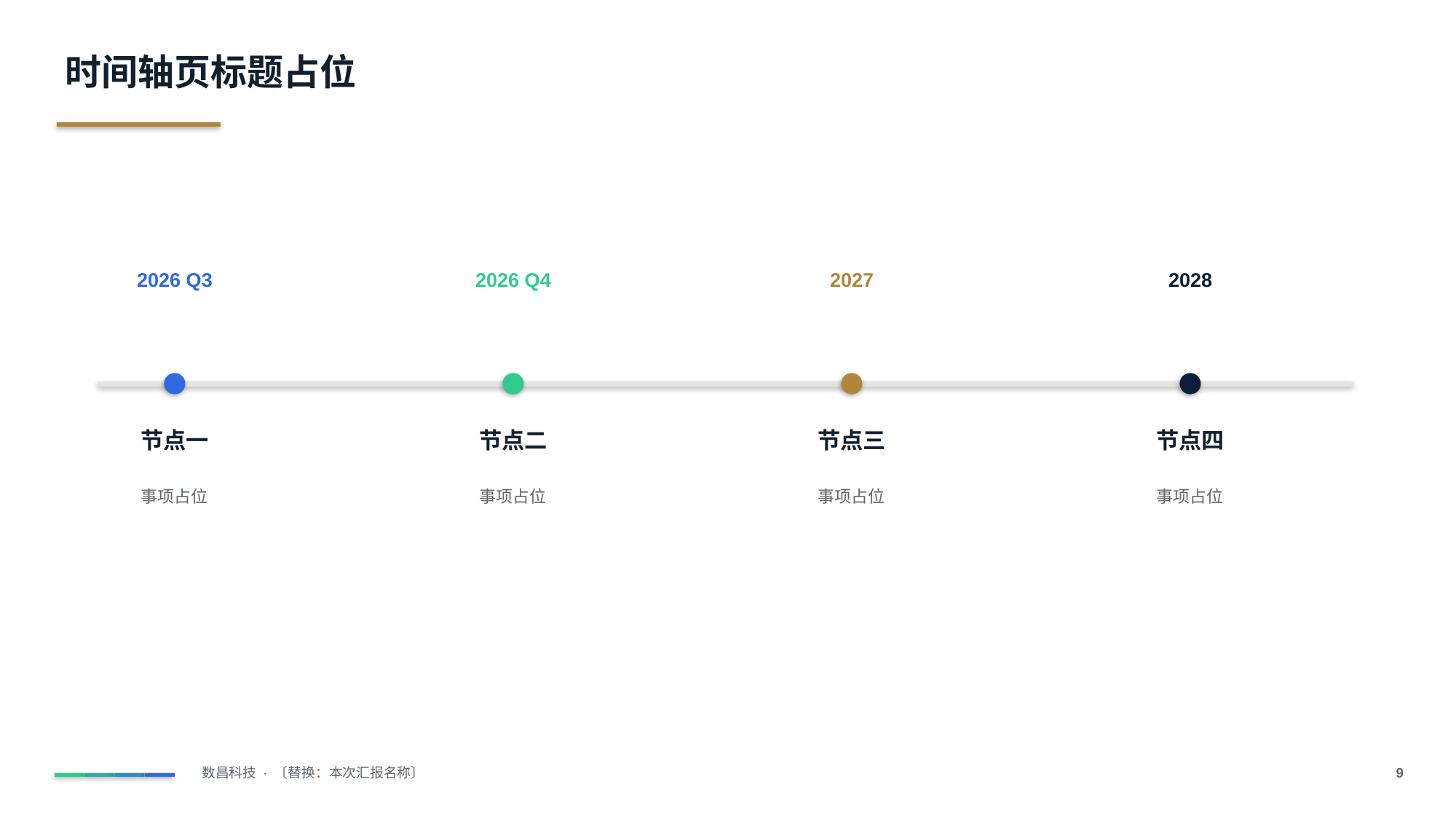

时间轴页标题占位

2026 Q3
2026 Q4
2027
2028

节点一
节点二
节点三
节点四
事项占位
事项占位
事项占位
事项占位
数昌科技 · 〔替换：本次汇报名称〕
9